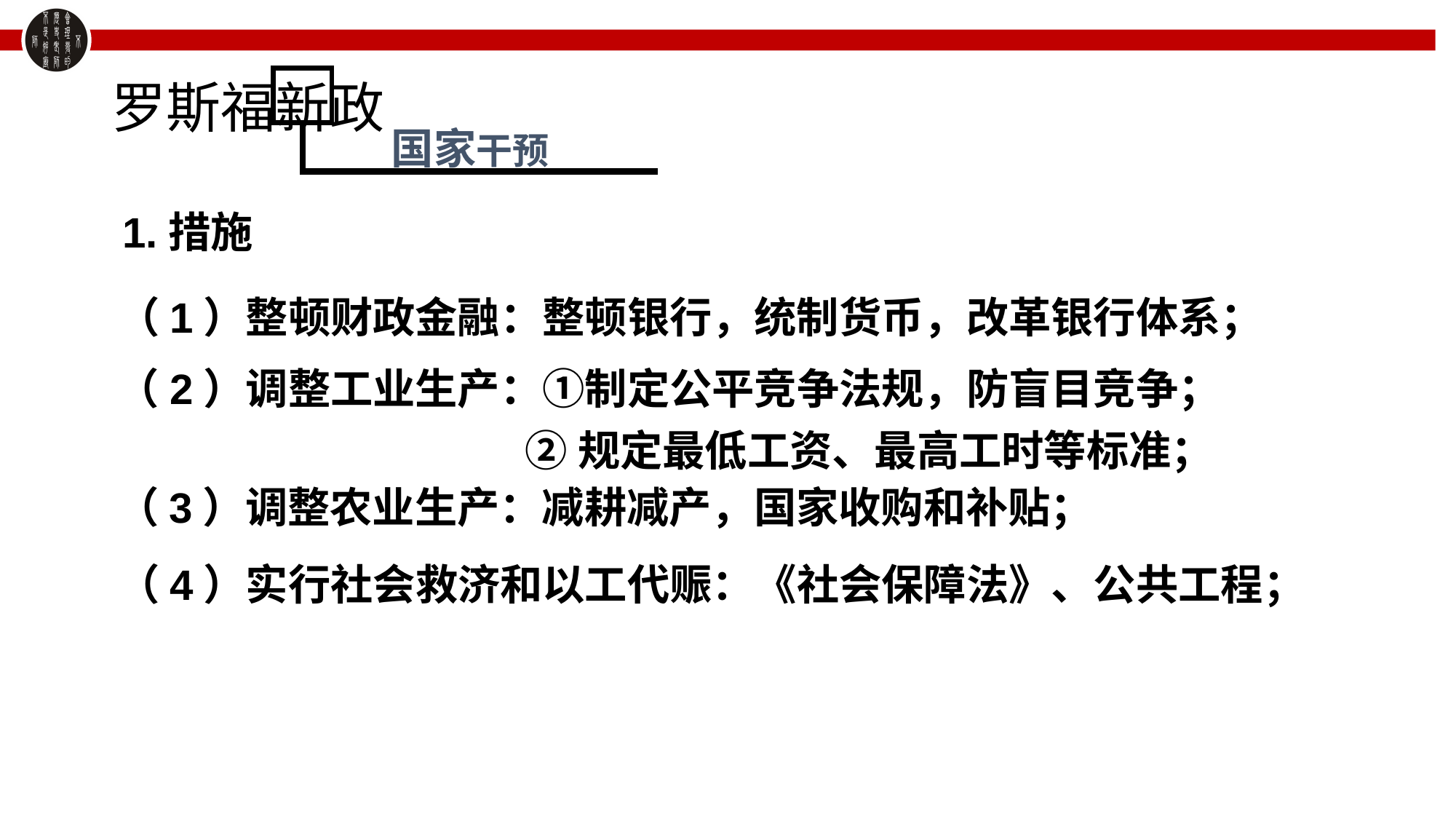

罗斯福新政

国家干预
1.措施
（1）整顿财政金融：整顿银行，统制货币，改革银行体系；
（2）调整工业生产：①制定公平竞争法规，防盲目竞争；
②规定最低工资、最高工时等标准；
（3）调整农业生产：减耕减产，国家收购和补贴；
（4）实行社会救济和以工代赈：《社会保障法》、公共工程；